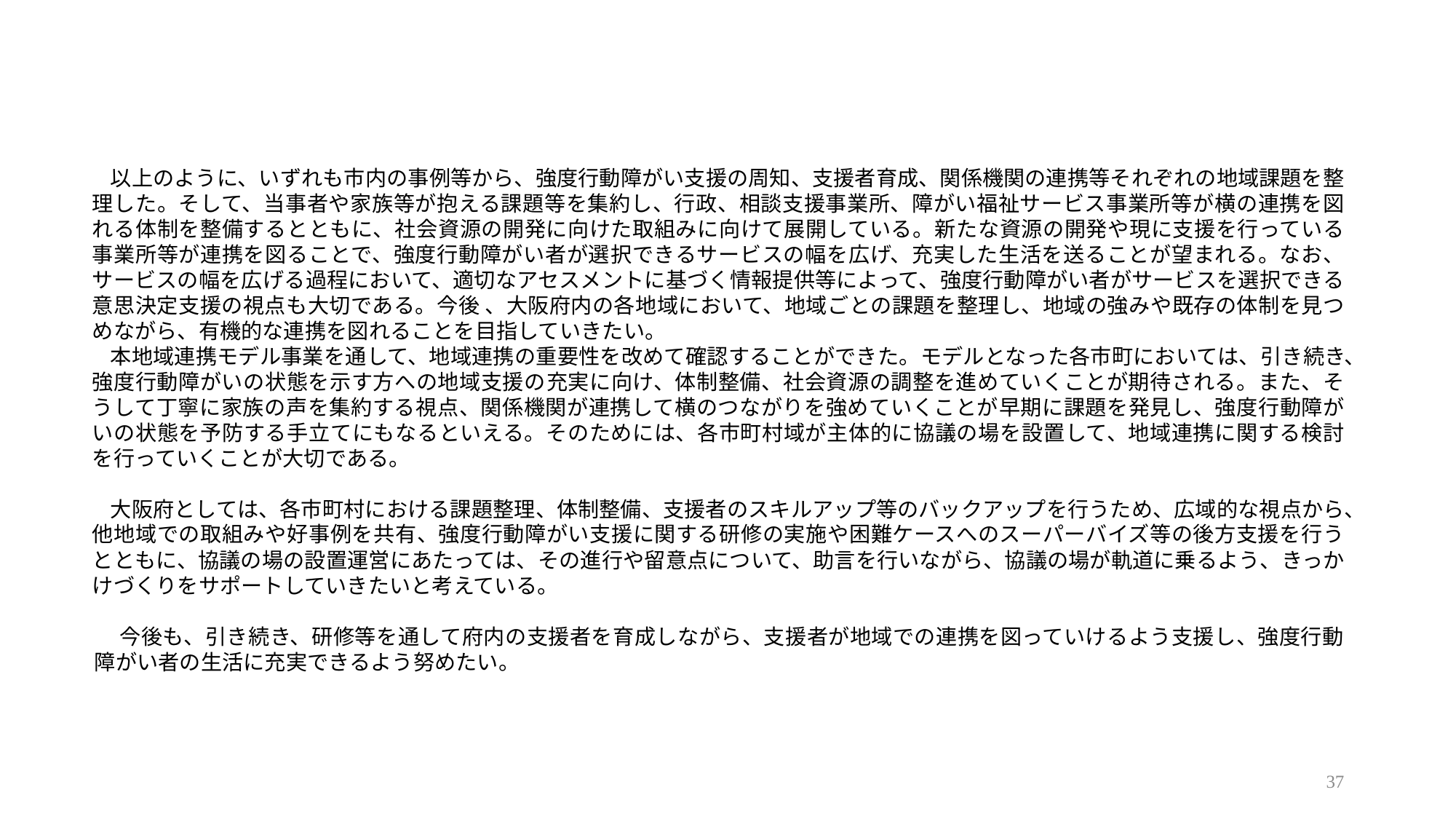

以上のように、いずれも市内の事例等から、強度行動障がい支援の周知、支援者育成、関係機関の連携等それぞれの地域課題を整理した。そして、当事者や家族等が抱える課題等を集約し、行政、相談支援事業所、障がい福祉サービス事業所等が横の連携を図れる体制を整備するとともに、社会資源の開発に向けた取組みに向けて展開している。新たな資源の開発や現に支援を行っている事業所等が連携を図ることで、強度行動障がい者が選択できるサービスの幅を広げ、充実した生活を送ることが望まれる。なお、サービスの幅を広げる過程において、適切なアセスメントに基づく情報提供等によって、強度行動障がい者がサービスを選択できる意思決定支援の視点も大切である。今後 、大阪府内の各地域において、地域ごとの課題を整理し、地域の強みや既存の体制を見つめながら、有機的な連携を図れることを目指していきたい。
本地域連携モデル事業を通して、地域連携の重要性を改めて確認することができた。モデルとなった各市町においては、引き続き、強度行動障がいの状態を示す方への地域支援の充実に向け、体制整備、社会資源の調整を進めていくことが期待される。また、そうして丁寧に家族の声を集約する視点、関係機関が連携して横のつながりを強めていくことが早期に課題を発見し、強度行動障がいの状態を予防する手立てにもなるといえる。そのためには、各市町村域が主体的に協議の場を設置して、地域連携に関する検討を行っていくことが大切である。

大阪府としては、各市町村における課題整理、体制整備、支援者のスキルアップ等のバックアップを行うため、広域的な視点から、他地域での取組みや好事例を共有、強度行動障がい支援に関する研修の実施や困難ケースへのスーパーバイズ等の後方支援を行うとともに、協議の場の設置運営にあたっては、その進行や留意点について、助言を行いながら、協議の場が軌道に乗るよう、きっかけづくりをサポートしていきたいと考えている。

　　今後も、引き続き、研修等を通して府内の支援者を育成しながら、支援者が地域での連携を図っていけるよう支援し、強度行動障がい者の生活に充実できるよう努めたい。
37